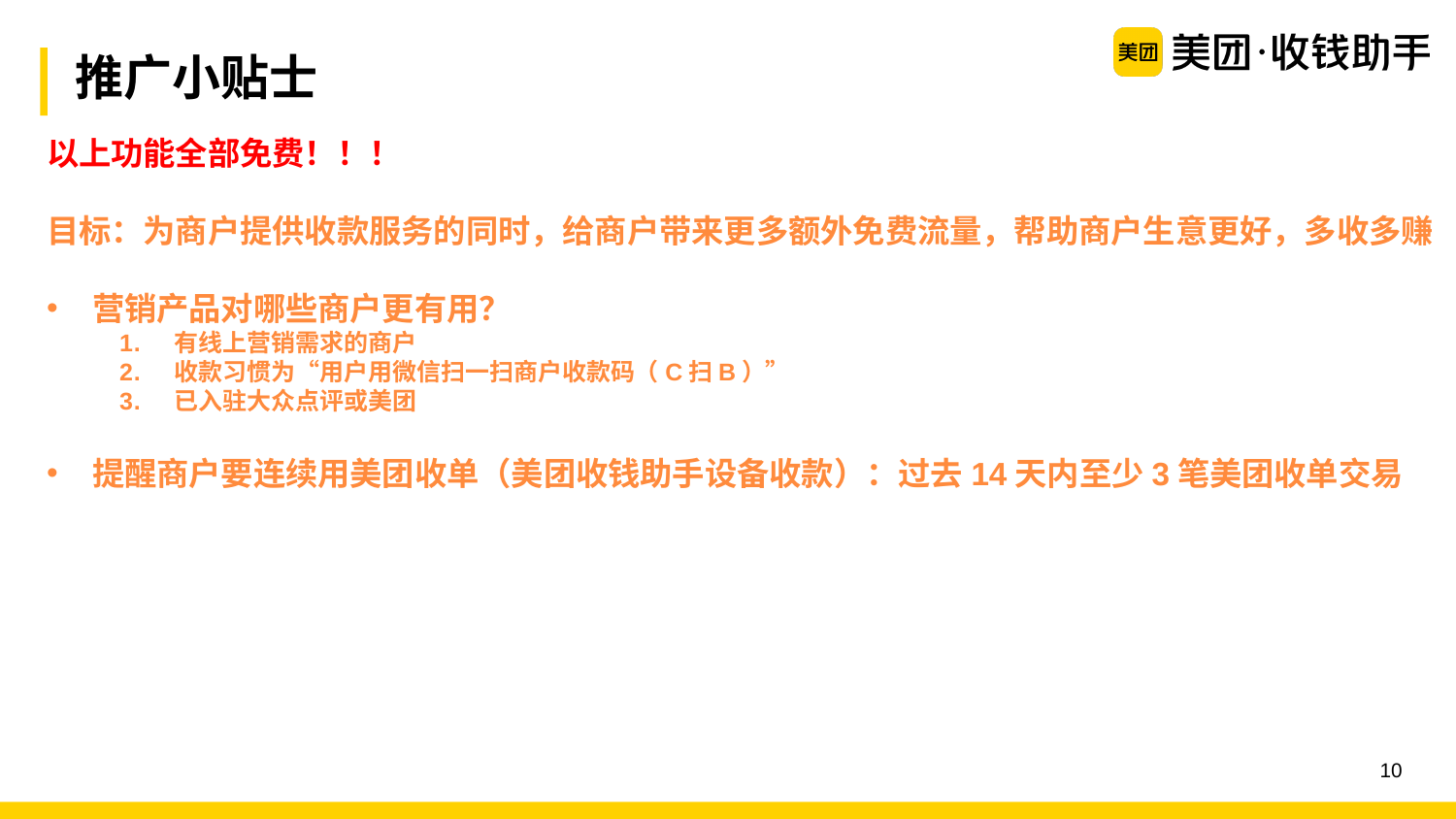

# 推广小贴士
以上功能全部免费！！！

目标：为商户提供收款服务的同时，给商户带来更多额外免费流量，帮助商户生意更好，多收多赚

营销产品对哪些商户更有用？
有线上营销需求的商户
收款习惯为“用户用微信扫一扫商户收款码（C扫B）”
已入驻大众点评或美团

提醒商户要连续用美团收单（美团收钱助手设备收款）：过去14天内至少3笔美团收单交易